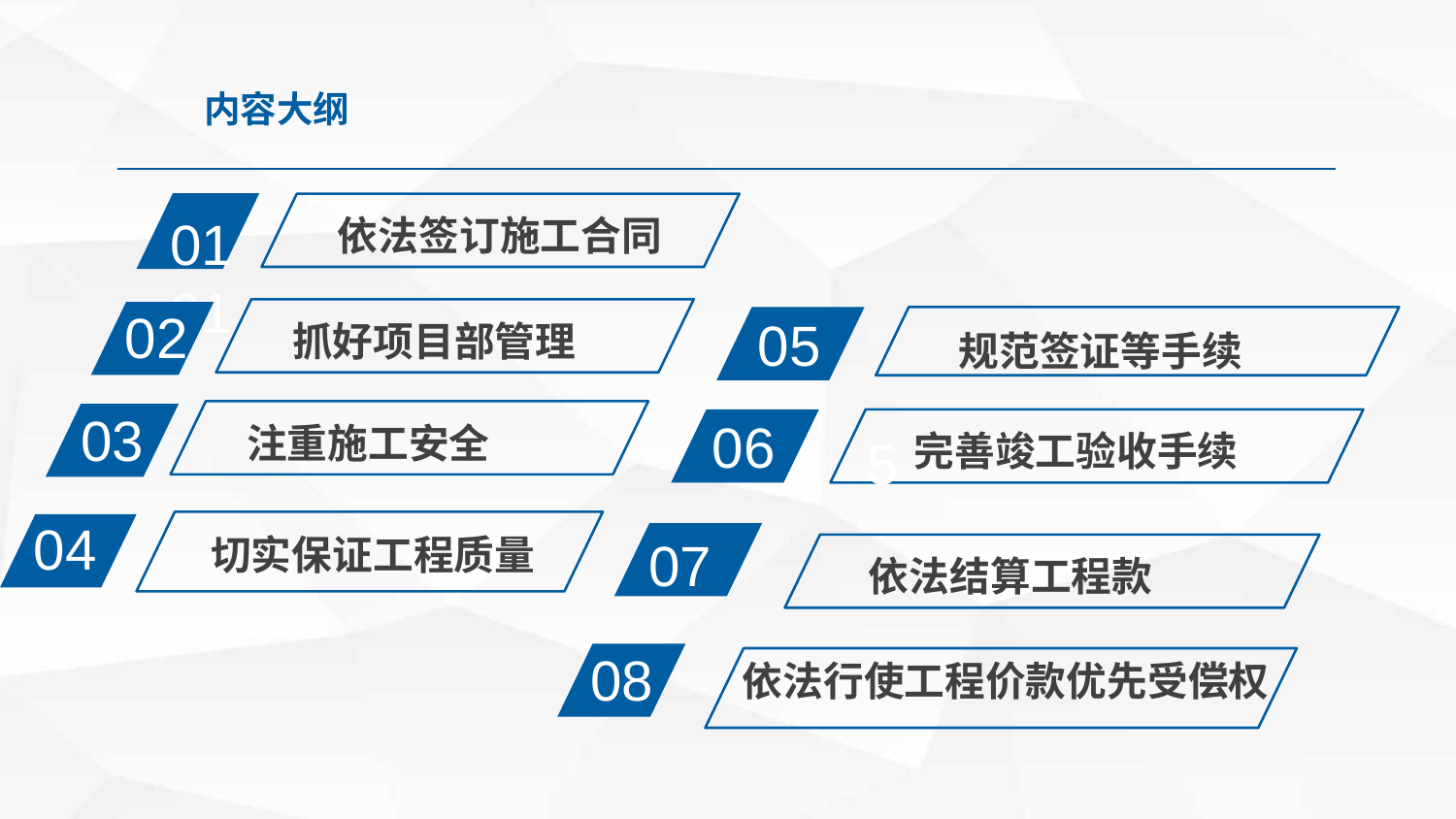

内容大纲

01
01

依法签订施工合同

02

抓好项目部管理
05
规范签证等手续
03

注重施工安全
06

完善竣工验收手续
5
04

切实保证工程质量
  07

依法结算工程款
08

依法行使工程价款优先受偿权